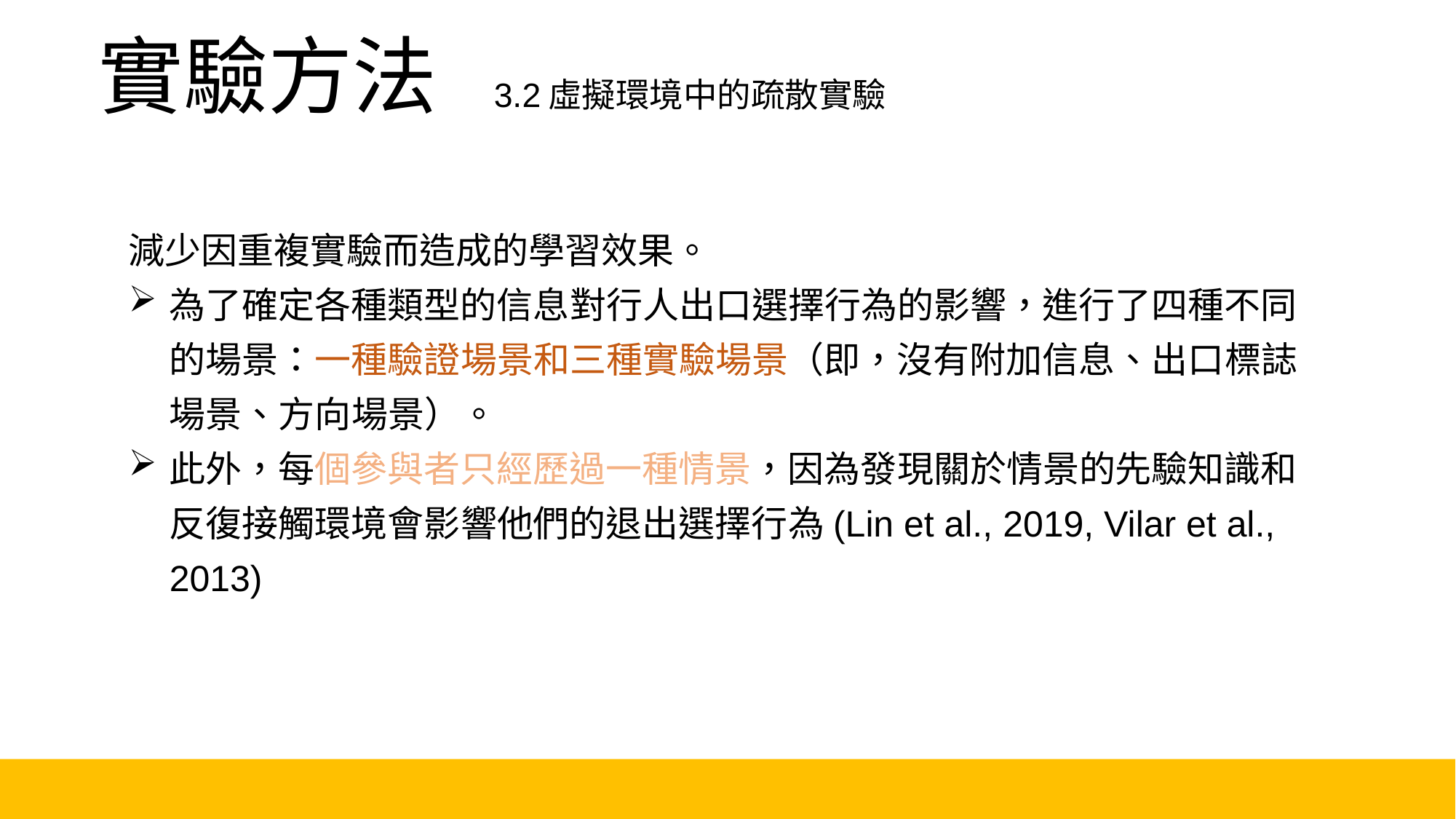

# 實驗方法  3.2虛擬環境中的疏散實驗
減少因重複實驗而造成的學習效果。
為了確定各種類型的信息對行人出口選擇行為的影響，進行了四種不同的場景：一種驗證場景和三種實驗場景（即，沒有附加信息、出口標誌場景、方向場景）。
此外，每個參與者只經歷過一種情景，因為發現關於情景的先驗知識和反復接觸環境會影響他們的退出選擇行為(Lin et al., 2019, Vilar et al., 2013)

13